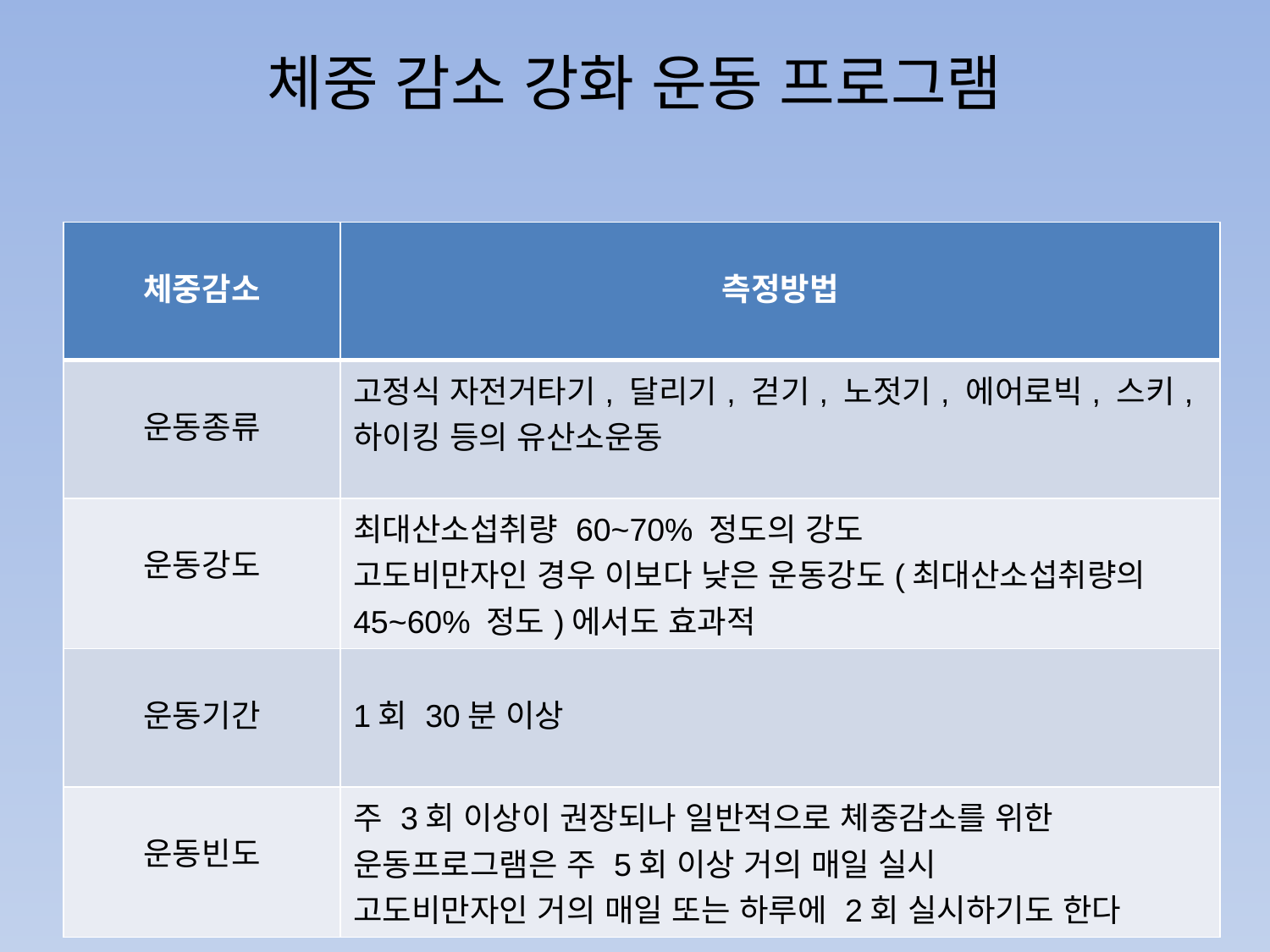

# 체중 감소 강화 운동 프로그램
| 체중감소 | 측정방법 |
| --- | --- |
| 운동종류 | 고정식 자전거타기, 달리기, 걷기, 노젓기, 에어로빅, 스키, 하이킹 등의 유산소운동 |
| 운동강도 | 최대산소섭취량 60~70% 정도의 강도 고도비만자인 경우 이보다 낮은 운동강도(최대산소섭취량의 45~60% 정도)에서도 효과적 |
| 운동기간 | 1회 30분 이상 |
| 운동빈도 | 주 3회 이상이 권장되나 일반적으로 체중감소를 위한 운동프로그램은 주 5회 이상 거의 매일 실시 고도비만자인 거의 매일 또는 하루에 2회 실시하기도 한다 |